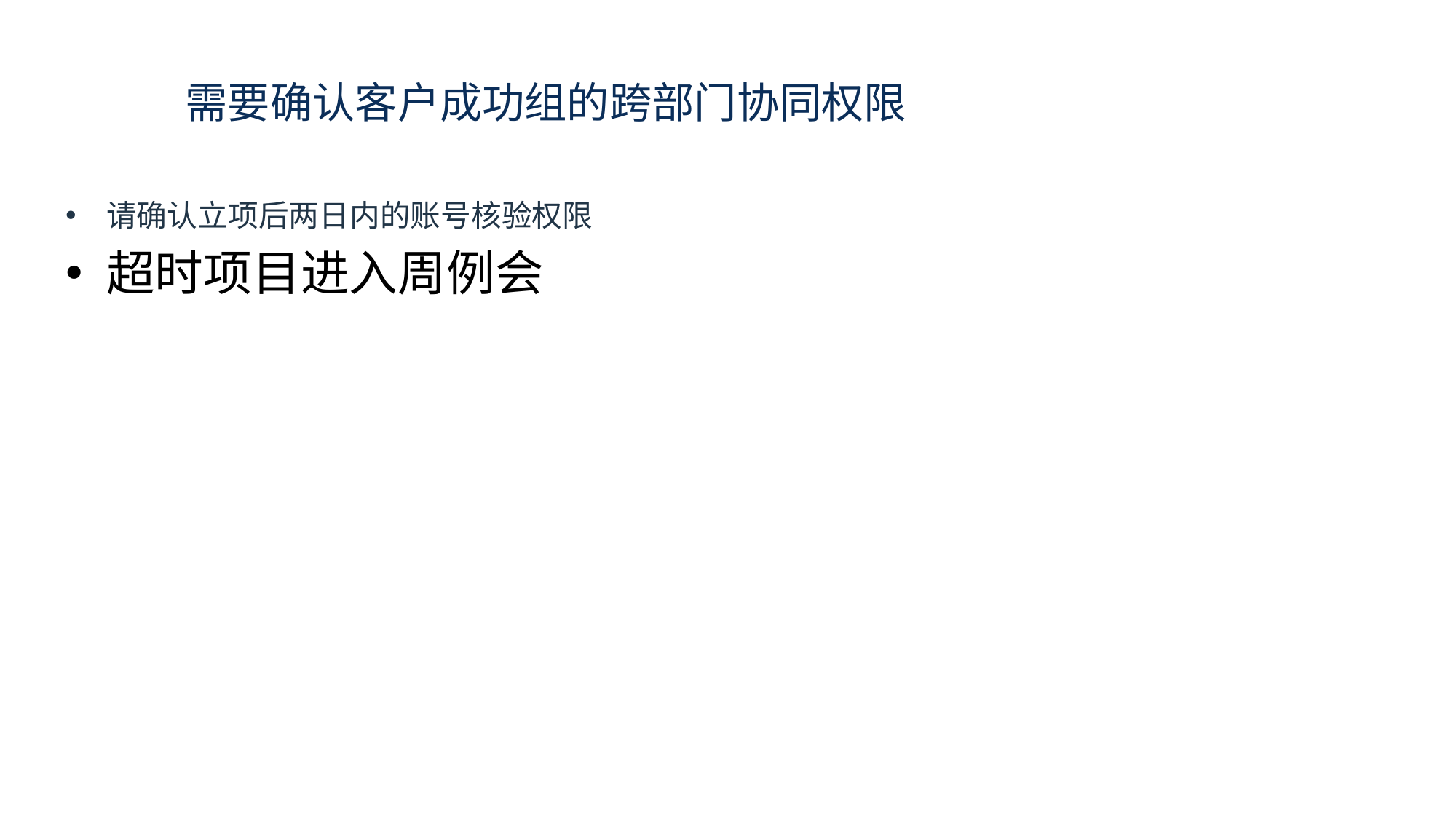

# 需要确认客户成功组的跨部门协同权限
请确认立项后两日内的账号核验权限
超时项目进入周例会